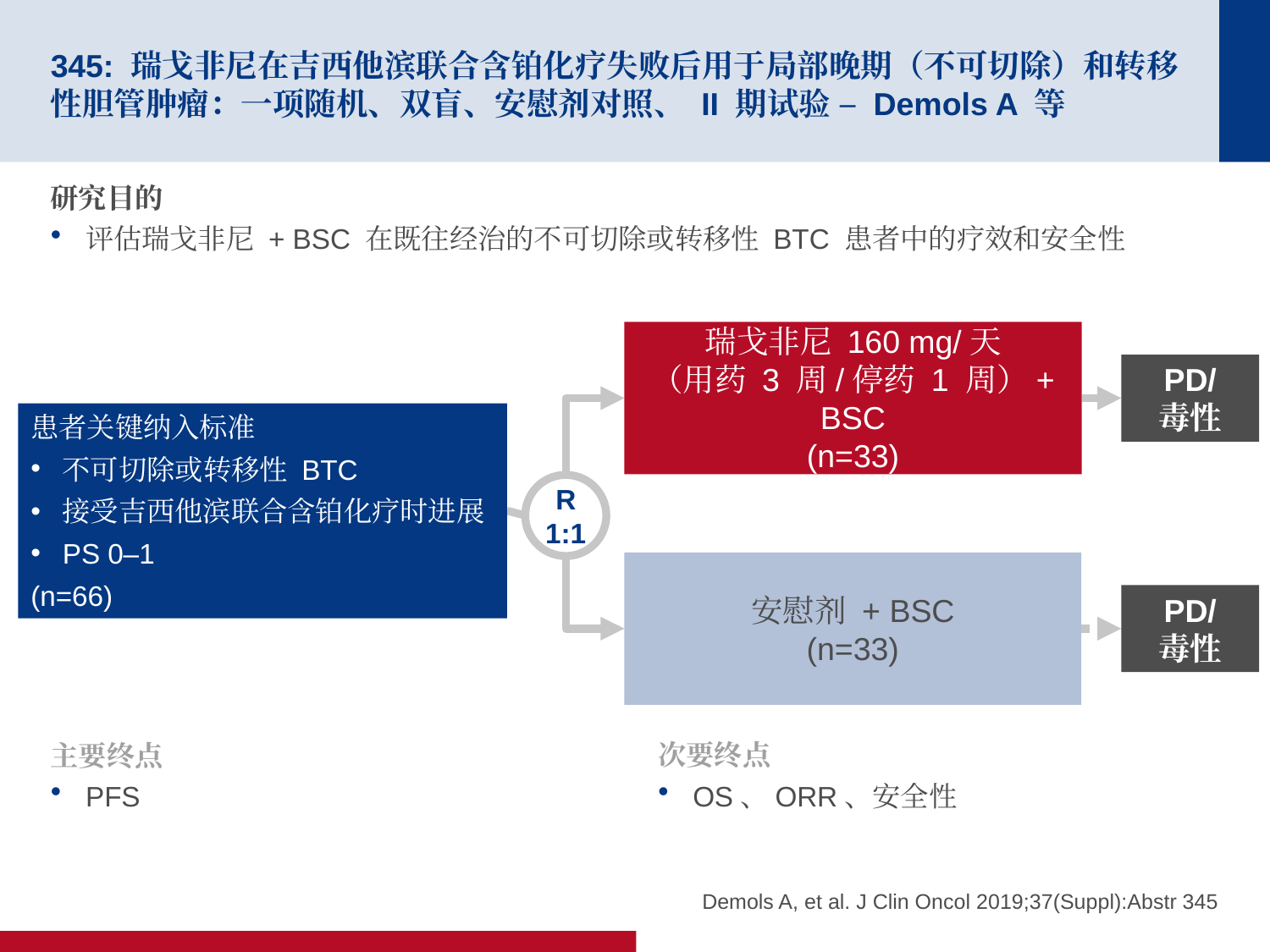

# 345: 瑞戈非尼在吉西他滨联合含铂化疗失败后用于局部晚期（不可切除）和转移性胆管肿瘤：一项随机、双盲、安慰剂对照、 II 期试验 – Demols A 等
研究目的
评估瑞戈非尼 + BSC 在既往经治的不可切除或转移性 BTC 患者中的疗效和安全性
瑞戈非尼 160 mg/天
（用药 3 周/停药 1 周）+ BSC
(n=33)
PD/
毒性
患者关键纳入标准
不可切除或转移性 BTC
接受吉西他滨联合含铂化疗时进展
PS 0–1
(n=66)
R
1:1
安慰剂 + BSC
(n=33)
PD/
毒性
主要终点
PFS

次要终点
OS、ORR、安全性
Demols A, et al. J Clin Oncol 2019;37(Suppl):Abstr 345